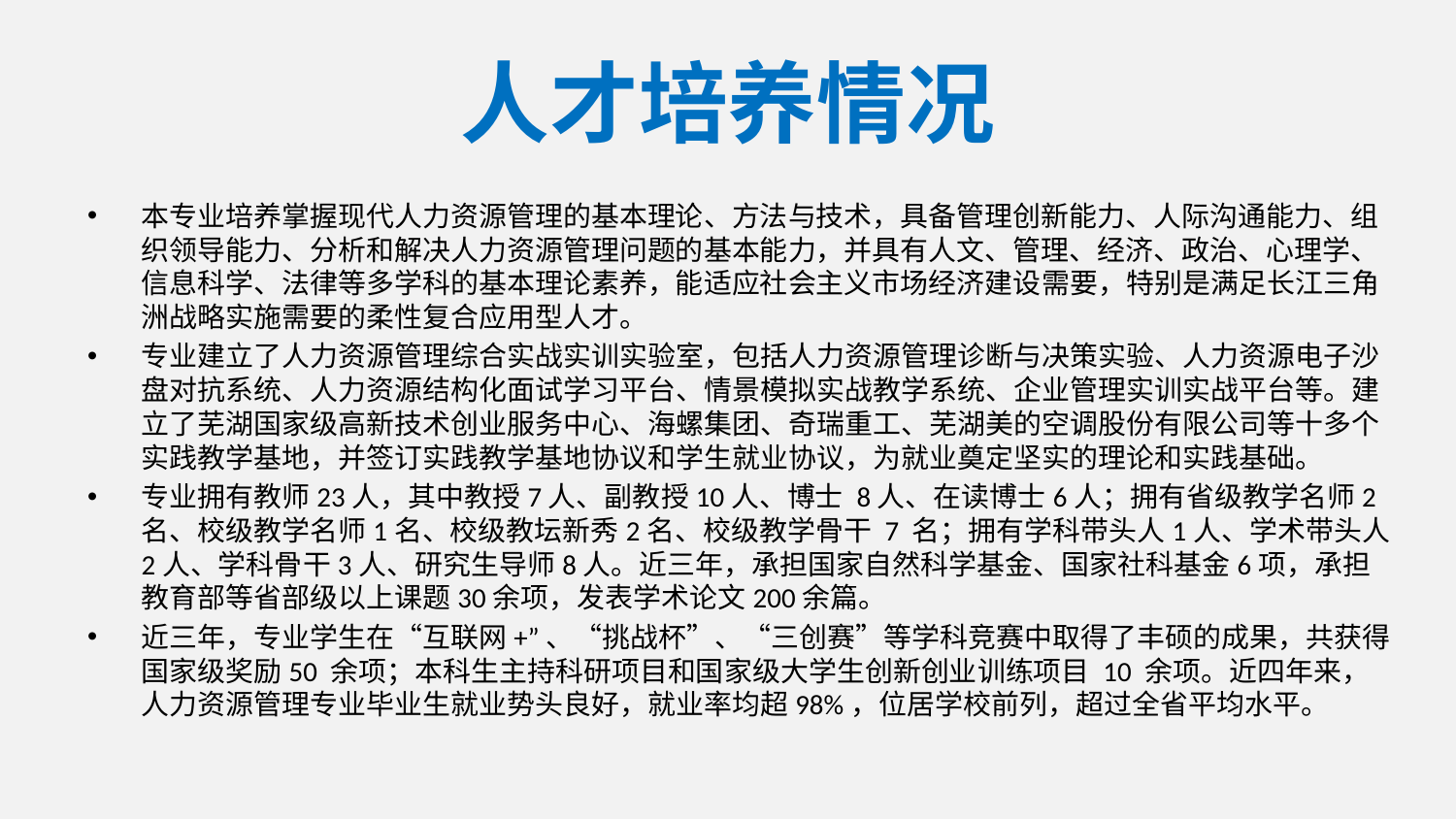

# 人才培养情况
本专业培养掌握现代人力资源管理的基本理论、方法与技术，具备管理创新能力、人际沟通能力、组织领导能力、分析和解决人力资源管理问题的基本能力，并具有人文、管理、经济、政治、心理学、信息科学、法律等多学科的基本理论素养，能适应社会主义市场经济建设需要，特别是满足长江三角洲战略实施需要的柔性复合应用型人才。
专业建立了人力资源管理综合实战实训实验室，包括人力资源管理诊断与决策实验、人力资源电子沙盘对抗系统、人力资源结构化面试学习平台、情景模拟实战教学系统、企业管理实训实战平台等。建立了芜湖国家级高新技术创业服务中心、海螺集团、奇瑞重工、芜湖美的空调股份有限公司等十多个实践教学基地，并签订实践教学基地协议和学生就业协议，为就业奠定坚实的理论和实践基础。
专业拥有教师23人，其中教授7人、副教授10人、博士 8人、在读博士6人；拥有省级教学名师2名、校级教学名师1名、校级教坛新秀2名、校级教学骨干 7 名；拥有学科带头人1人、学术带头人2人、学科骨干3人、研究生导师8人。近三年，承担国家自然科学基金、国家社科基金6项，承担教育部等省部级以上课题30余项，发表学术论文200余篇。
近三年，专业学生在“互联网+”、“挑战杯”、“三创赛”等学科竞赛中取得了丰硕的成果，共获得国家级奖励50 余项；本科生主持科研项目和国家级大学生创新创业训练项目 10 余项。近四年来，人力资源管理专业毕业生就业势头良好，就业率均超98%，位居学校前列，超过全省平均水平。